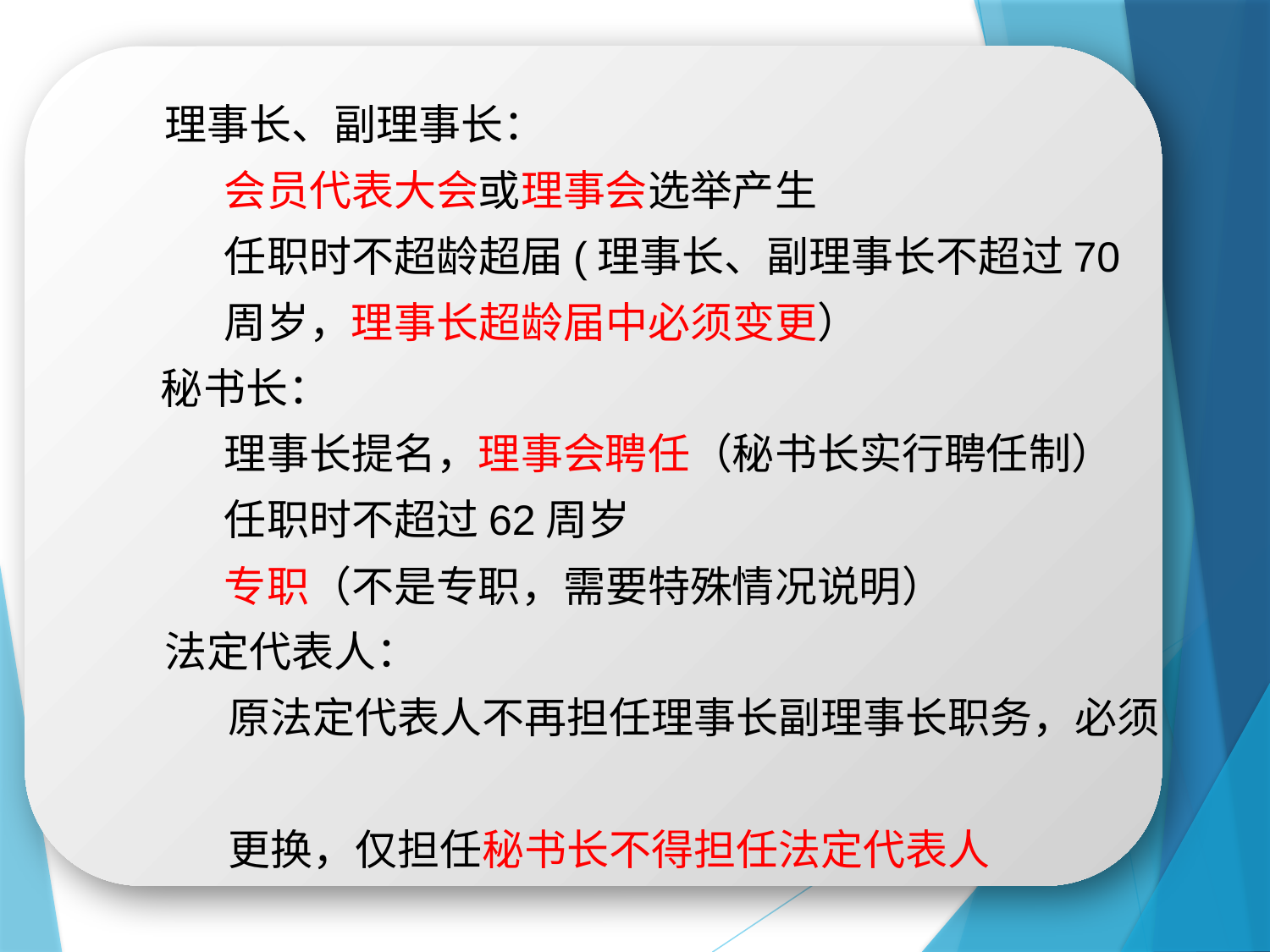

理事长、副理事长：
会员代表大会或理事会选举产生
任职时不超龄超届(理事长、副理事长不超过70周岁，理事长超龄届中必须变更）
秘书长：
理事长提名，理事会聘任（秘书长实行聘任制）
任职时不超过62周岁
专职（不是专职，需要特殊情况说明）
      法定代表人：
      原法定代表人不再担任理事长副理事长职务，必须
      更换，仅担任秘书长不得担任法定代表人